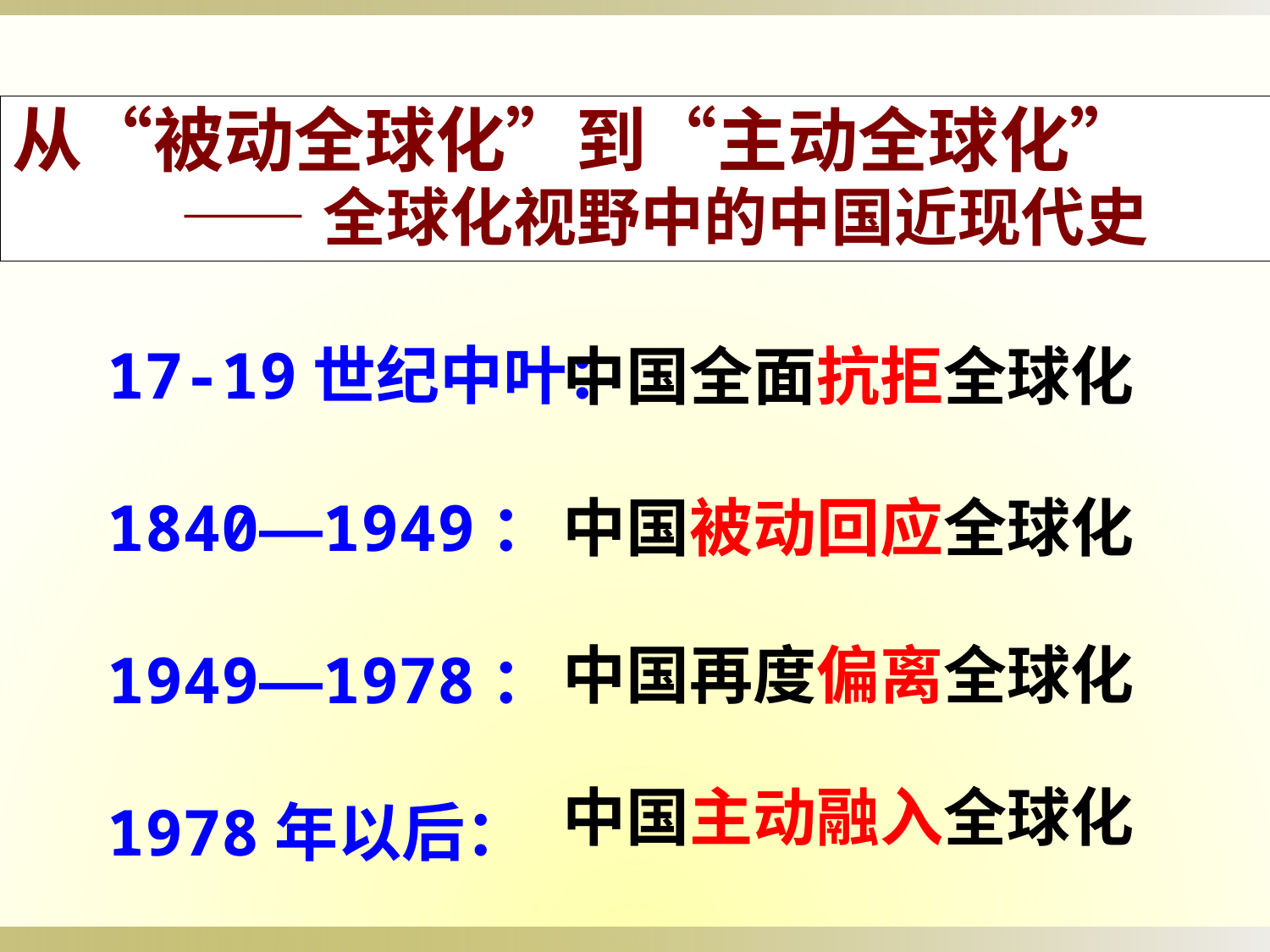

从“被动全球化”到“主动全球化”
             ——全球化视野中的中国近现代史
17-19世纪中叶：

1840—1949：

1949—1978：

1978年以后：
中国全面抗拒全球化
中国被动回应全球化
中国再度偏离全球化
中国主动融入全球化